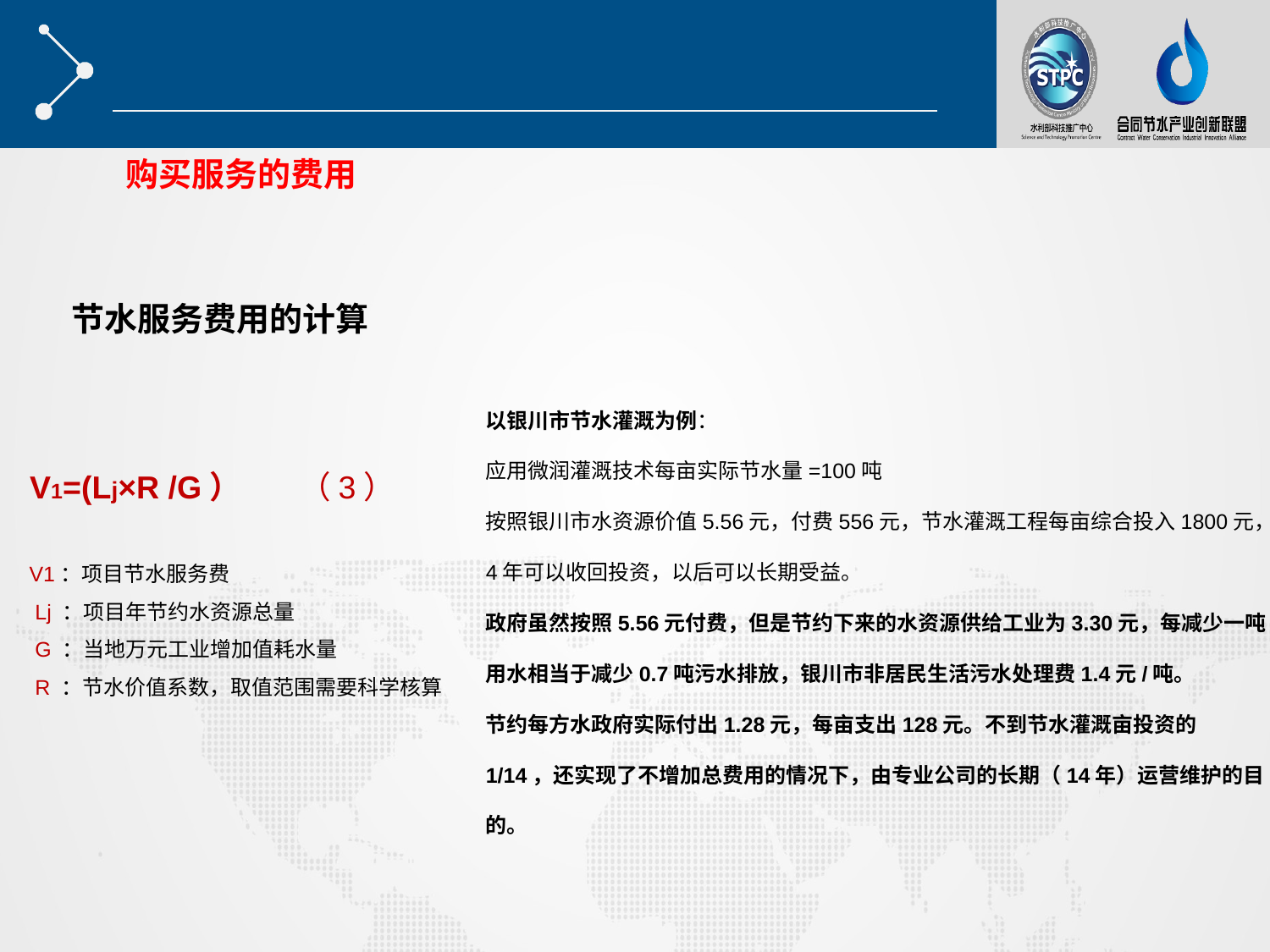

购买服务的费用

节水服务费用的计算
以银川市节水灌溉为例：
应用微润灌溉技术每亩实际节水量=100吨
按照银川市水资源价值5.56元，付费556元，节水灌溉工程每亩综合投入1800元，4年可以收回投资，以后可以长期受益。
政府虽然按照5.56元付费，但是节约下来的水资源供给工业为3.30元，每减少一吨用水相当于减少0.7吨污水排放，银川市非居民生活污水处理费1.4元/吨。
节约每方水政府实际付出1.28元，每亩支出128元。不到节水灌溉亩投资的1/14，还实现了不增加总费用的情况下，由专业公司的长期（14年）运营维护的目的。

 V1=(Lj×R /G）        （3）

 V1：项目节水服务费
  Lj ：项目年节约水资源总量
  G ：当地万元工业增加值耗水量
  R ：节水价值系数，取值范围需要科学核算